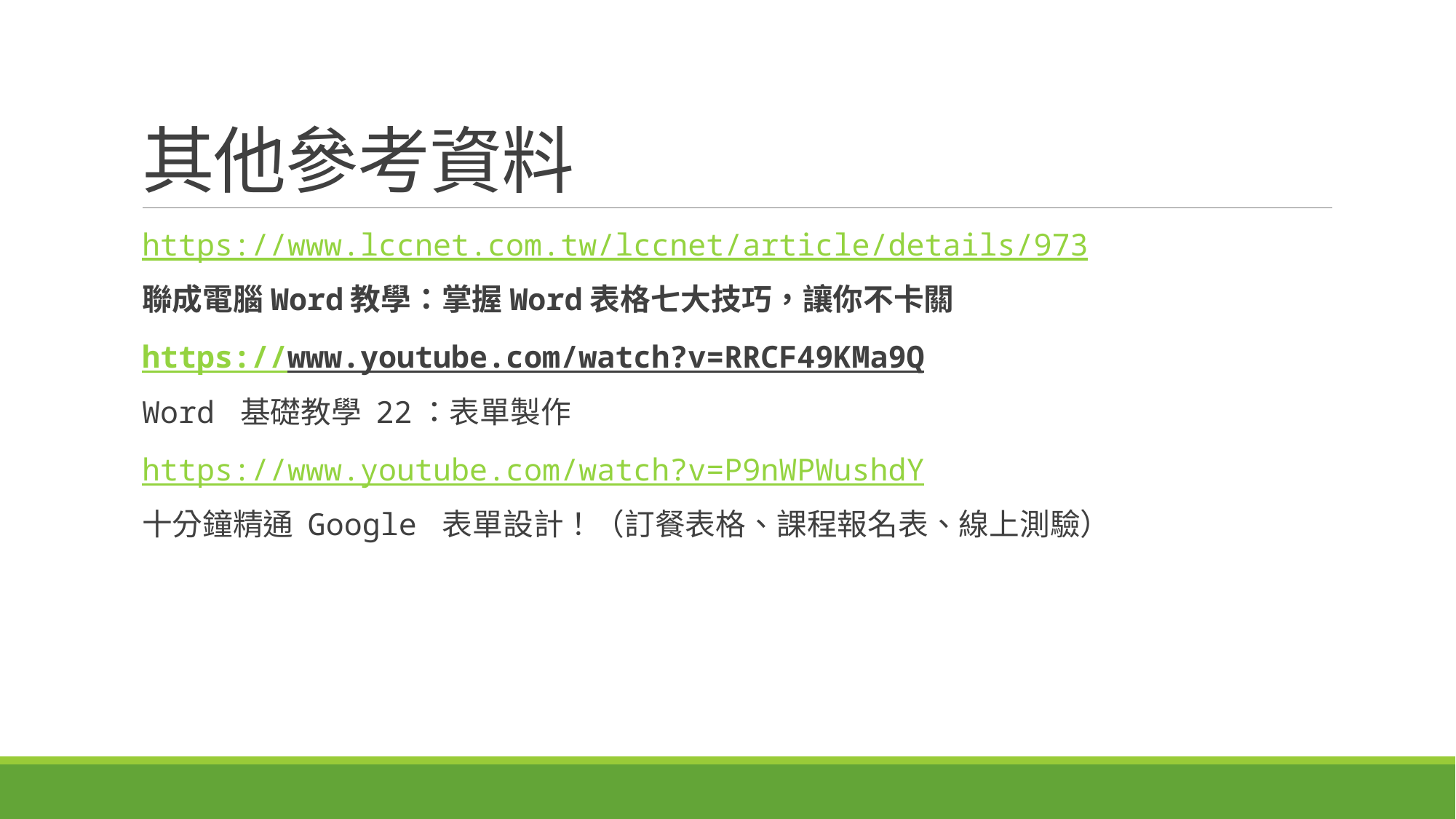

# 其他參考資料
https://www.lccnet.com.tw/lccnet/article/details/973
聯成電腦Word教學：掌握Word表格七大技巧，讓你不卡關
https://www.youtube.com/watch?v=RRCF49KMa9Q
Word 基礎教學 22：表單製作
https://www.youtube.com/watch?v=P9nWPWushdY
十分鐘精通 Google 表單設計！（訂餐表格、課程報名表、線上測驗）